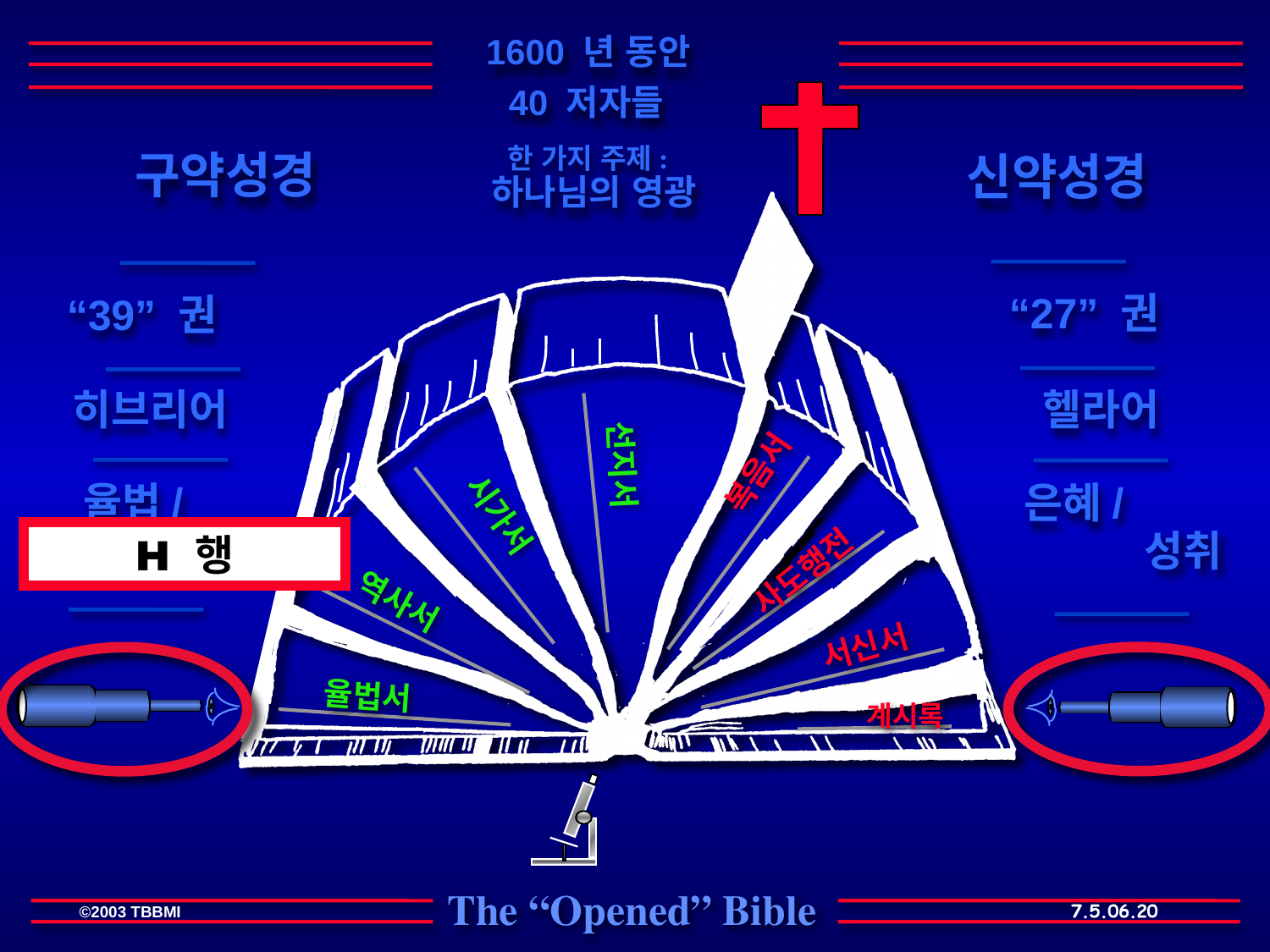

1600 년 동안
40 저자들
한 가지 주제:
하나님의 영광

 구약성경
신약성경

  “27” 권
“39” 권

       복음서
선지서
사도행전
시가서
   역사서
       서신서
율법서
               계시록

히브리어
헬라어

은혜/
율법/
Promise
               성취
H 행

20